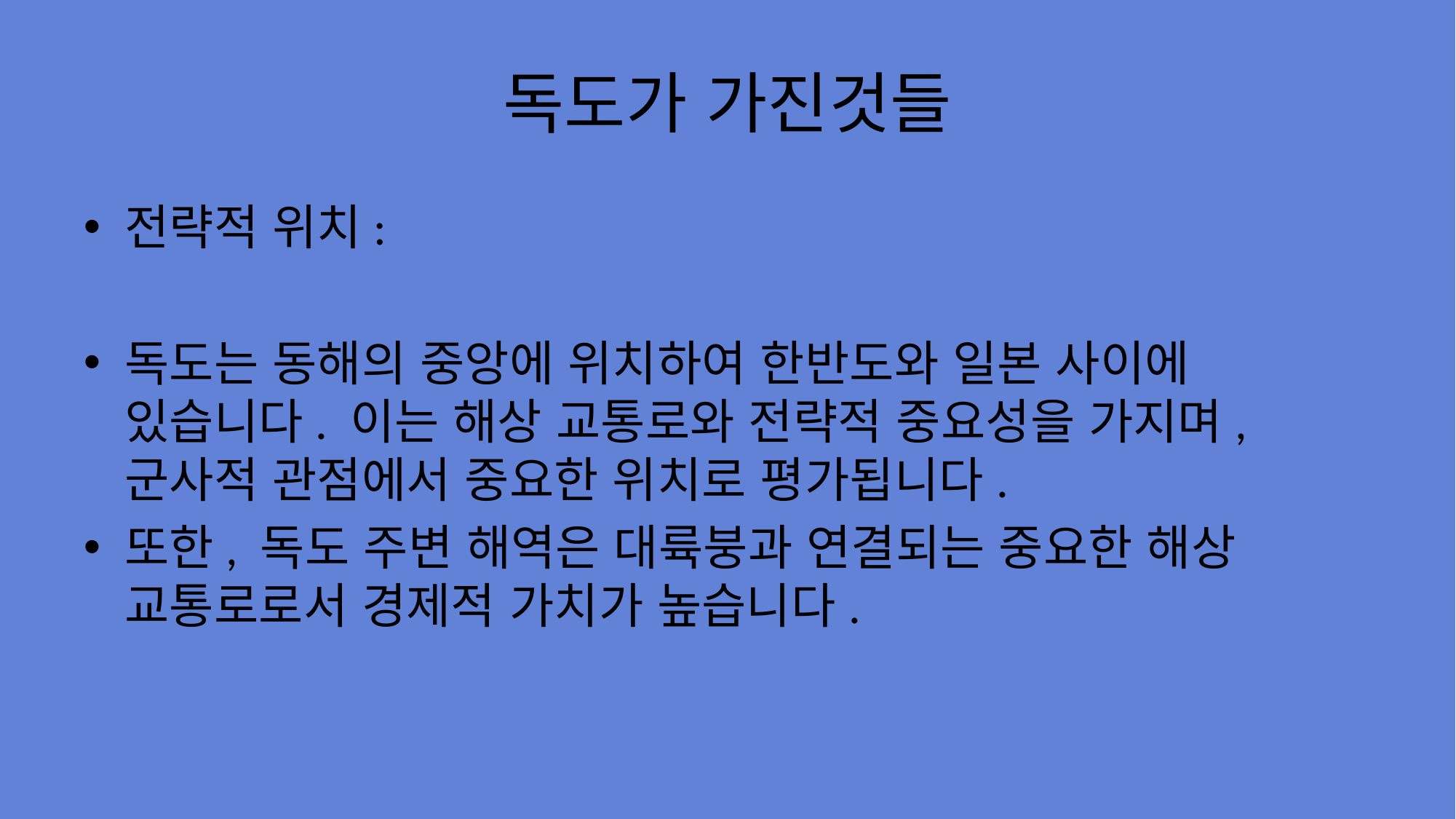

# 독도가 가진것들
전략적 위치:

독도는 동해의 중앙에 위치하여 한반도와 일본 사이에 있습니다. 이는 해상 교통로와 전략적 중요성을 가지며, 군사적 관점에서 중요한 위치로 평가됩니다.
또한, 독도 주변 해역은 대륙붕과 연결되는 중요한 해상 교통로로서 경제적 가치가 높습니다.